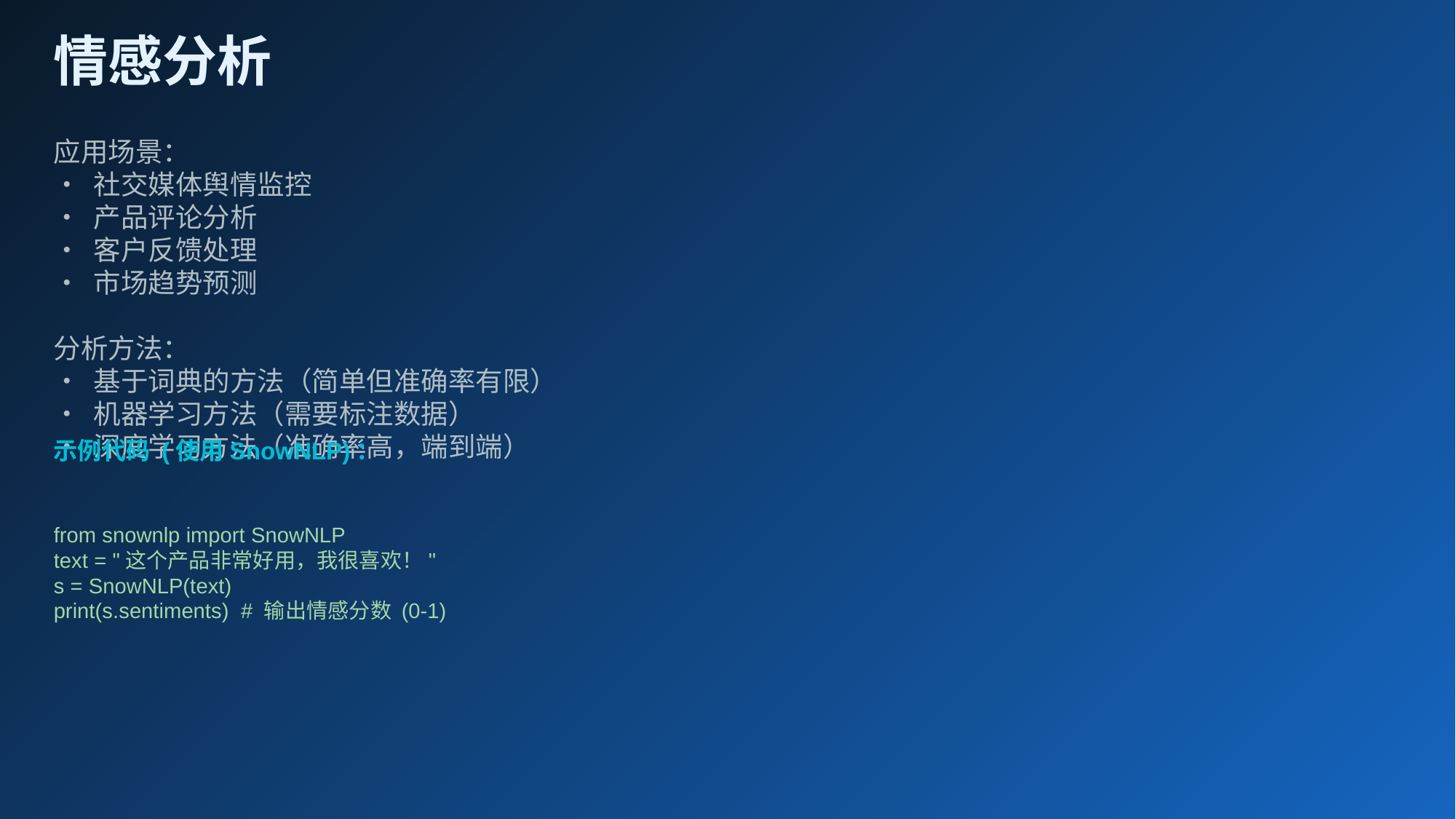

情感分析
应用场景：
• 社交媒体舆情监控
• 产品评论分析
• 客户反馈处理
• 市场趋势预测

分析方法：
• 基于词典的方法（简单但准确率有限）
• 机器学习方法（需要标注数据）
• 深度学习方法（准确率高，端到端）
示例代码 (使用SnowNLP)：
from snownlp import SnowNLP
text = "这个产品非常好用，我很喜欢！"
s = SnowNLP(text)
print(s.sentiments)  # 输出情感分数 (0-1)